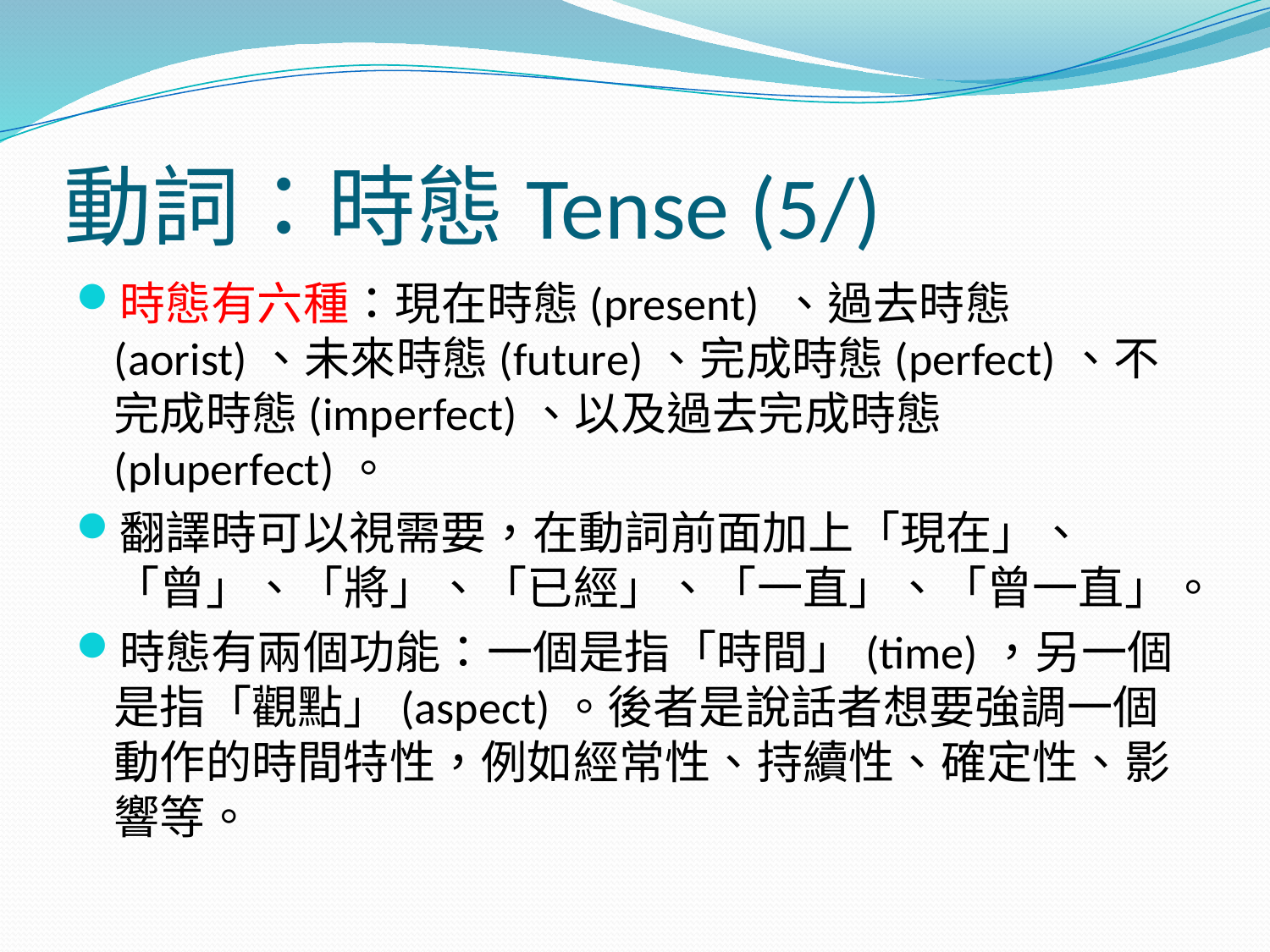

# 動詞：時態Tense (5/)
時態有六種：現在時態(present) 、過去時態(aorist)、未來時態(future)、完成時態(perfect)、不完成時態(imperfect)、以及過去完成時態(pluperfect)。
翻譯時可以視需要，在動詞前面加上「現在」、「曾」、「將」、「已經」、「一直」、「曾一直」。
時態有兩個功能：一個是指「時間」(time)，另一個是指「觀點」(aspect)。後者是說話者想要強調一個動作的時間特性，例如經常性、持續性、確定性、影響等。